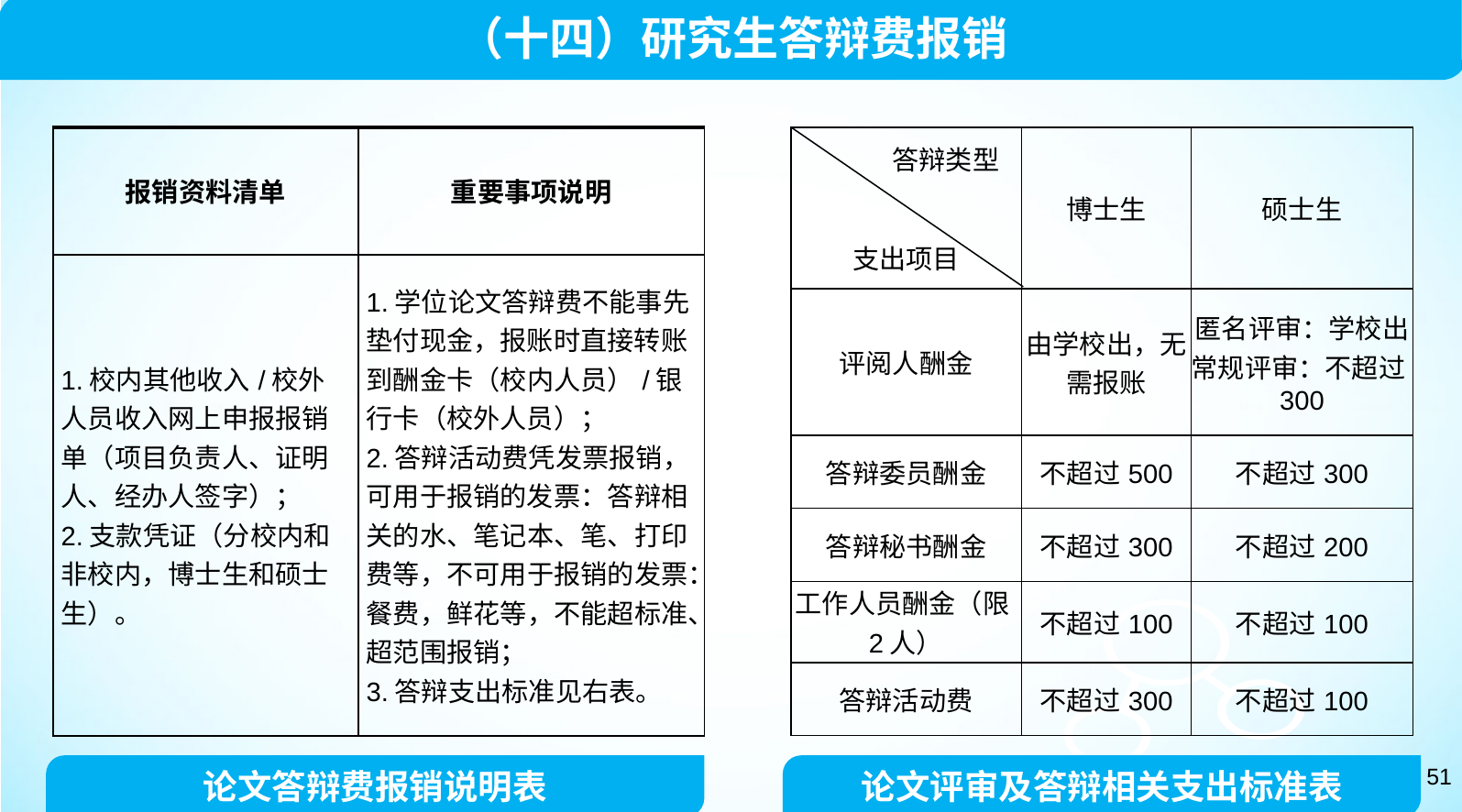

（十四）研究生答辩费报销
| 报销资料清单 | 重要事项说明 |
| --- | --- |
| 1.校内其他收入/校外人员收入网上申报报销单（项目负责人、证明人、经办人签字）； 2.支款凭证（分校内和非校内，博士生和硕士生）。 | 1.学位论文答辩费不能事先垫付现金，报账时直接转账到酬金卡（校内人员）/银行卡（校外人员）； 2.答辩活动费凭发票报销，可用于报销的发票：答辩相关的水、笔记本、笔、打印费等，不可用于报销的发票：餐费，鲜花等，不能超标准、超范围报销； 3.答辩支出标准见右表。 |
| 答辩类型 支出项目 | 博士生 | 硕士生 |
| --- | --- | --- |
| 评阅人酬金 | 由学校出，无需报账 | 匿名评审：学校出常规评审：不超过300 |
| 答辩委员酬金 | 不超过500 | 不超过300 |
| 答辩秘书酬金 | 不超过300 | 不超过200 |
| 工作人员酬金（限2人） | 不超过100 | 不超过100 |
| 答辩活动费 | 不超过300 | 不超过100 |

论文答辩费报销说明表
论文评审及答辩相关支出标准表
51